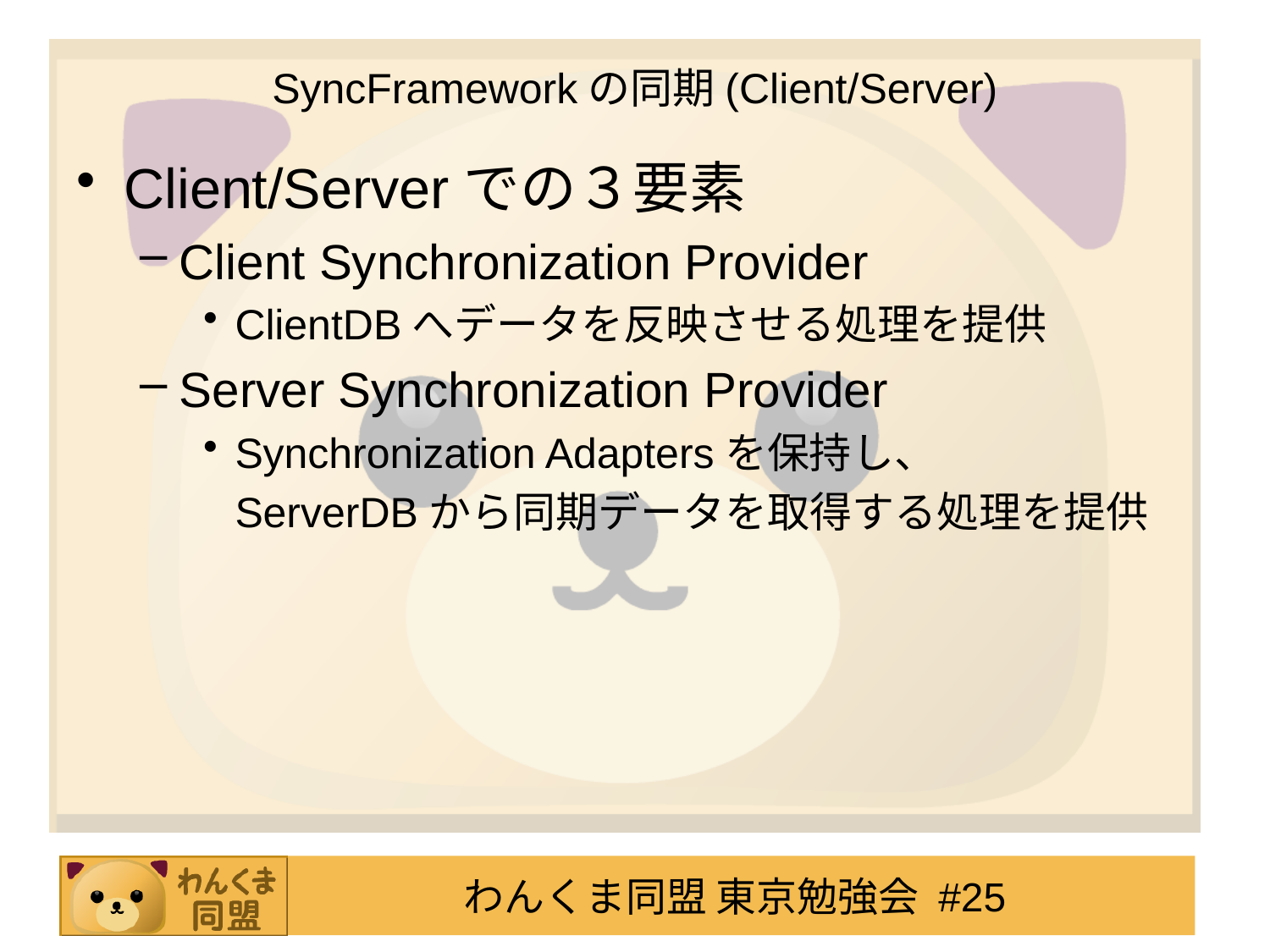

# SyncFrameworkの同期(Client/Server)
Client/Serverでの３要素
Client Synchronization Provider
ClientDBへデータを反映させる処理を提供
Server Synchronization Provider
Synchronization Adaptersを保持し、
	ServerDBから同期データを取得する処理を提供